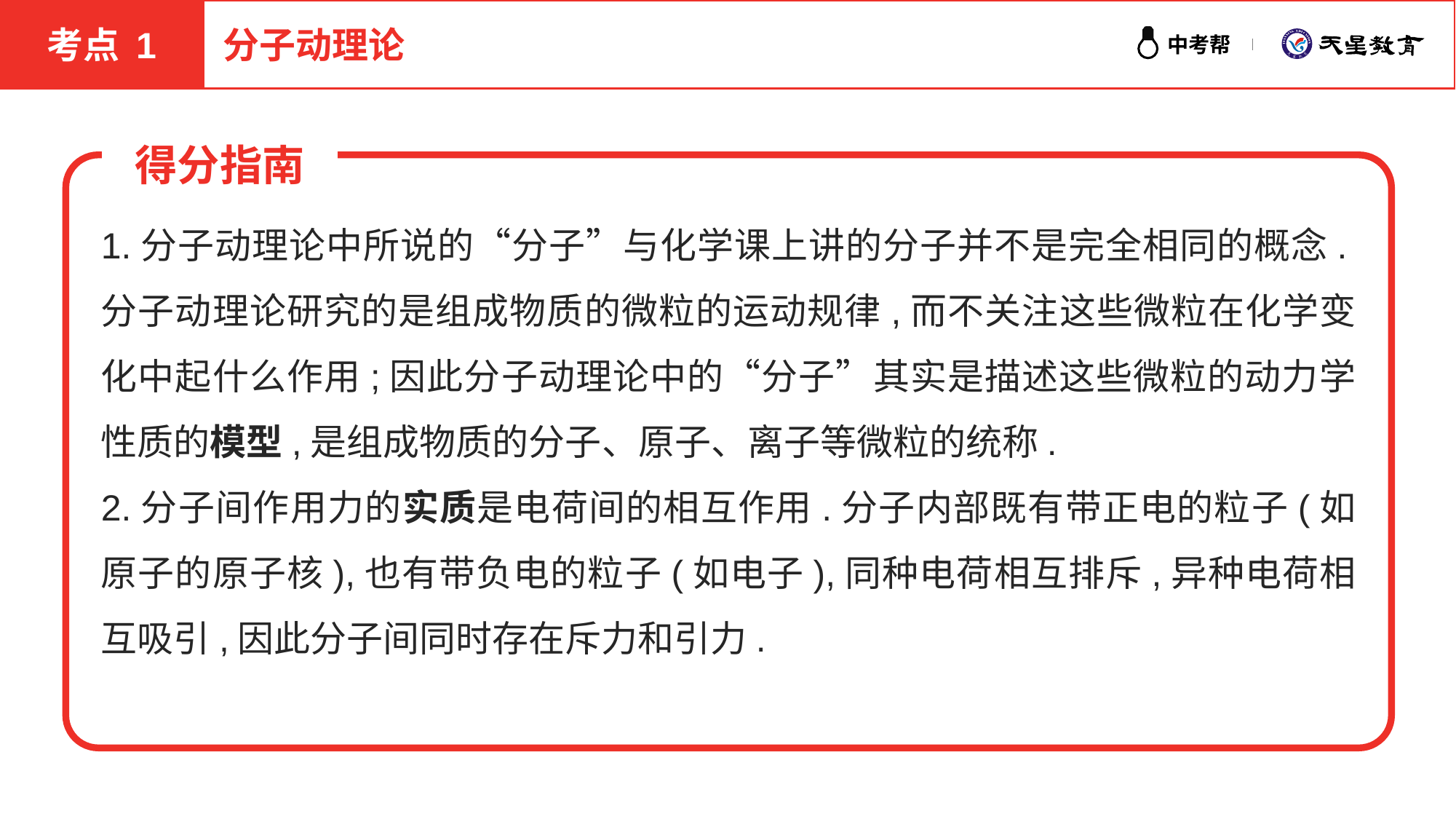

考点 1
分子动理论
得分指南

1.分子动理论中所说的“分子”与化学课上讲的分子并不是完全相同的概念.分子动理论研究的是组成物质的微粒的运动规律,而不关注这些微粒在化学变化中起什么作用;因此分子动理论中的“分子”其实是描述这些微粒的动力学性质的模型,是组成物质的分子、原子、离子等微粒的统称.
2.分子间作用力的实质是电荷间的相互作用.分子内部既有带正电的粒子(如原子的原子核),也有带负电的粒子(如电子),同种电荷相互排斥,异种电荷相互吸引,因此分子间同时存在斥力和引力.